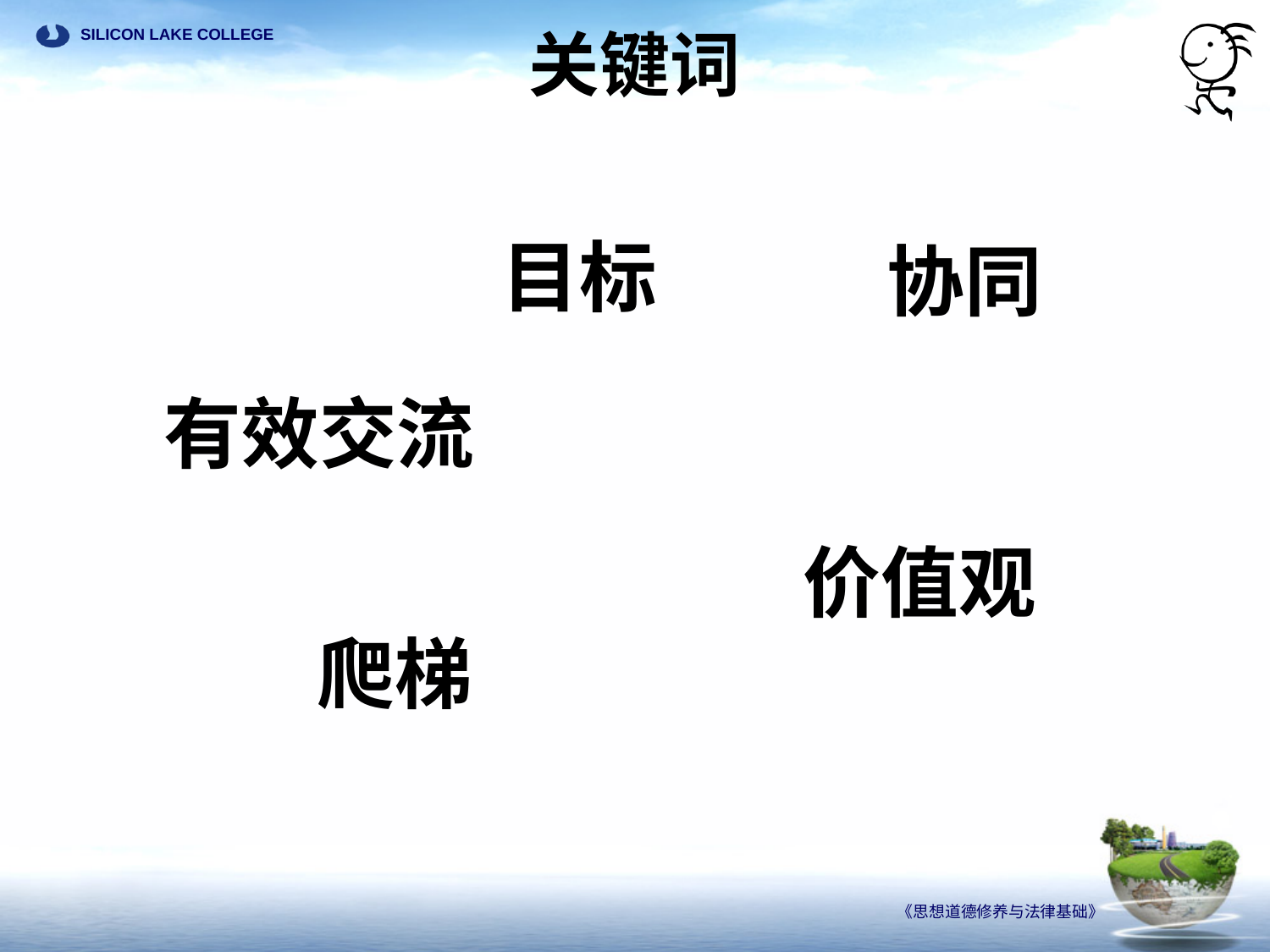

# 关键词
目标

协同
有效交流

价值观
爬梯